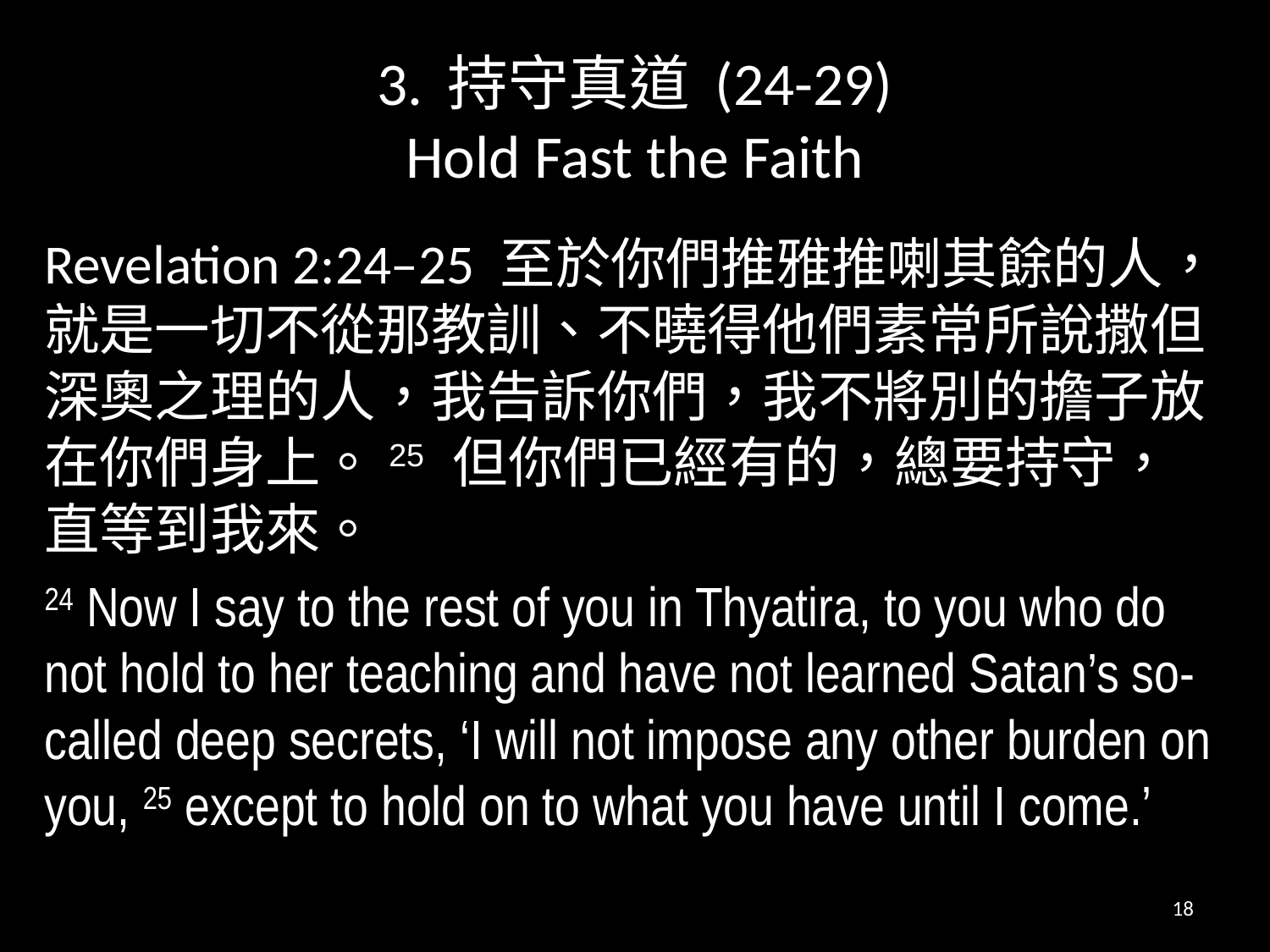

# 3. 持守真道 (24-29) Hold Fast the Faith
Revelation 2:24–25 至於你們推雅推喇其餘的人，就是一切不從那教訓、不曉得他們素常所說撒但深奧之理的人，我告訴你們，我不將別的擔子放在你們身上。25 但你們已經有的，總要持守，直等到我來。
24 Now I say to the rest of you in Thyatira, to you who do not hold to her teaching and have not learned Satan’s so-called deep secrets, ‘I will not impose any other burden on you, 25 except to hold on to what you have until I come.’
18